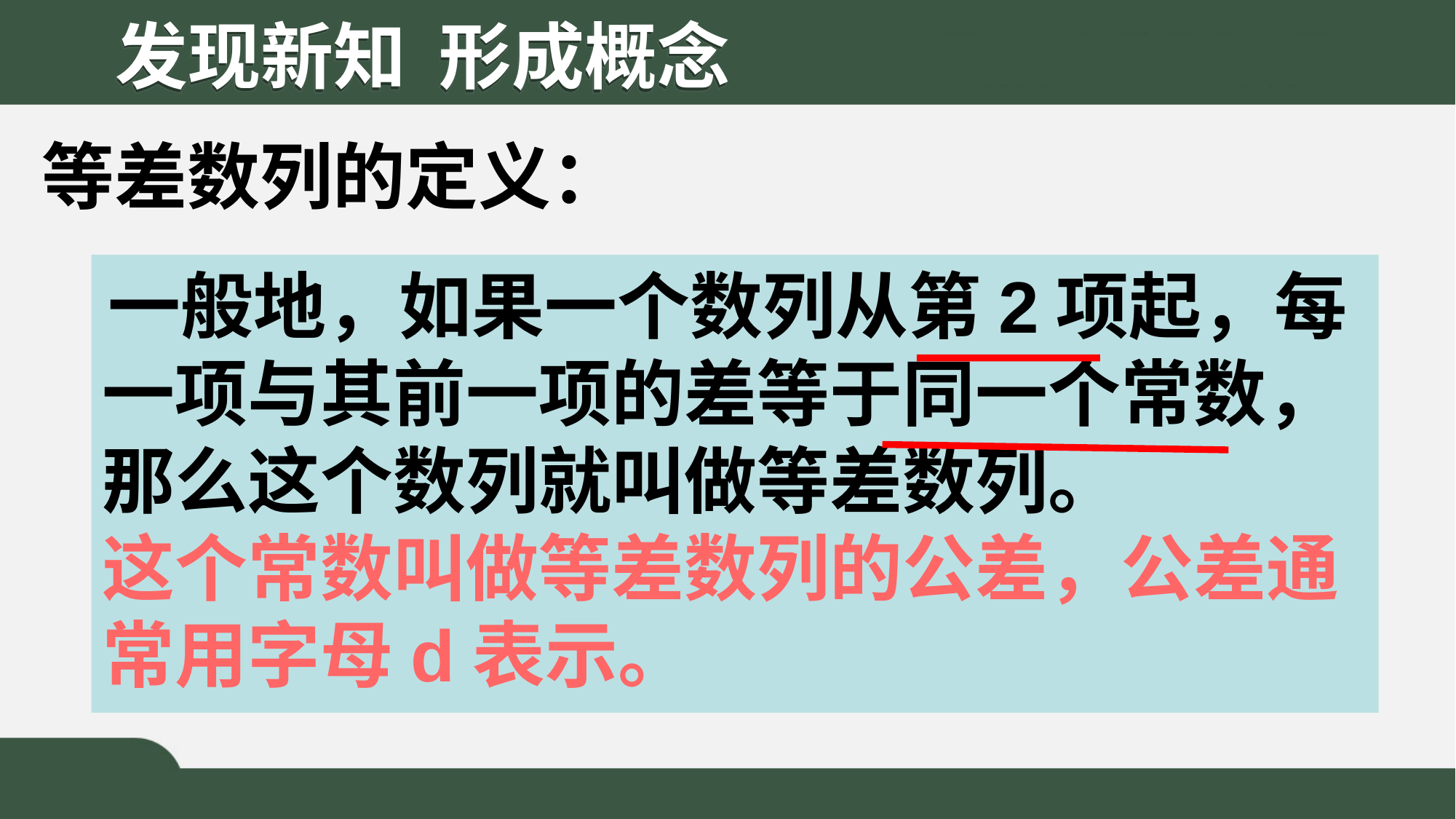

发现新知  形成概念
等差数列的定义：
               一般地，如果一个数列从第2项起，每一项与其前一项的差等于同一个常数，那么这个数列就叫做等差数列。            这个常数叫做等差数列的公差，公差通常用字母d表示。